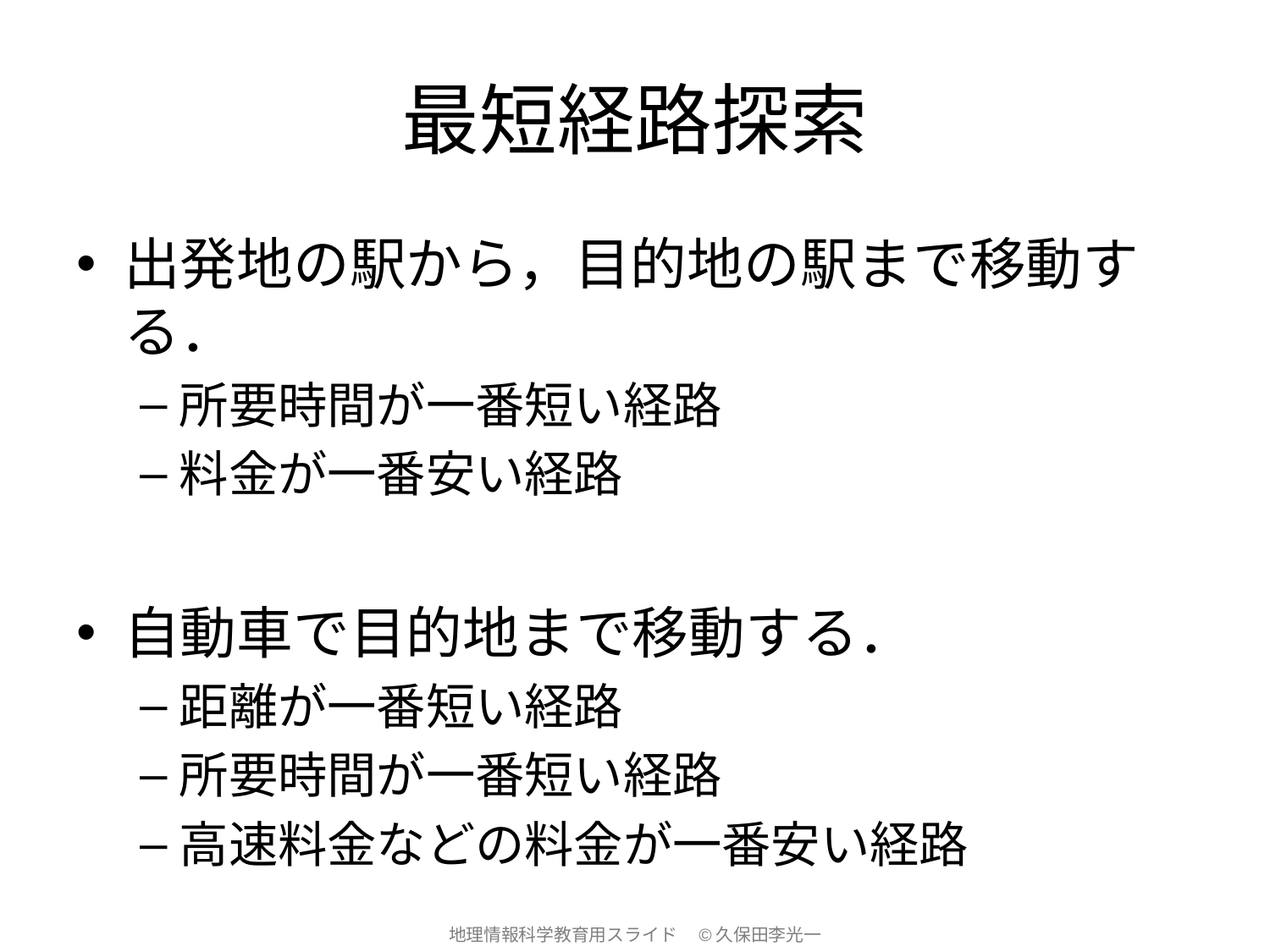

# 最短経路探索
出発地の駅から，目的地の駅まで移動する．
所要時間が一番短い経路
料金が一番安い経路

自動車で目的地まで移動する．
距離が一番短い経路
所要時間が一番短い経路
高速料金などの料金が一番安い経路